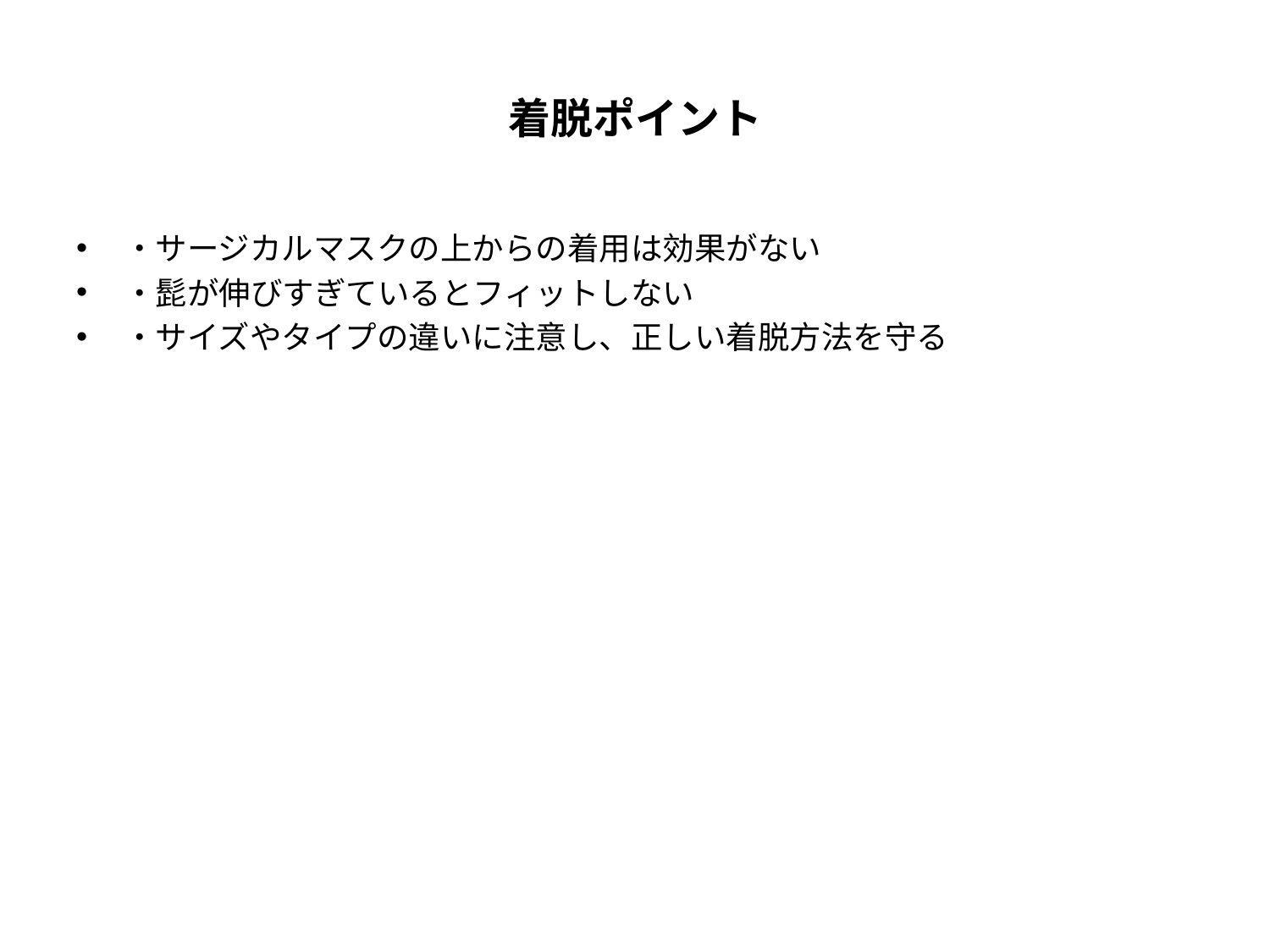

# 着脱ポイント
・サージカルマスクの上からの着用は効果がない
・髭が伸びすぎているとフィットしない
・サイズやタイプの違いに注意し、正しい着脱方法を守る